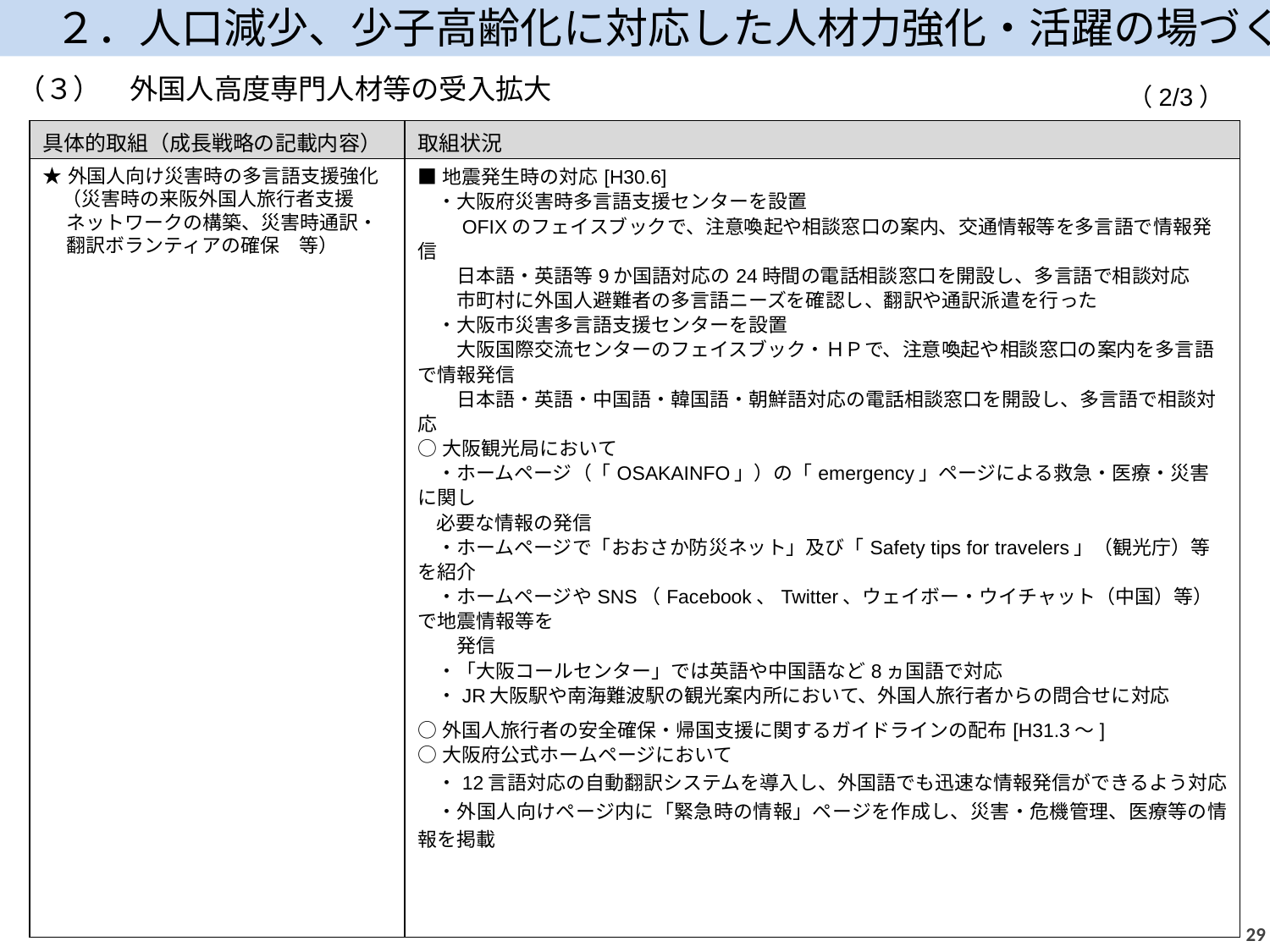

２．人口減少、少子高齢化に対応した人材力強化・活躍の場づくり
（３）　外国人高度専門人材等の受入拡大
（2/3）
| 具体的取組（成長戦略の記載内容） | 取組状況 |
| --- | --- |
| ★外国人向け災害時の多言語支援強化 　（災害時の来阪外国人旅行者支援ネットワークの構築、災害時通訳・翻訳ボランティアの確保　等） | ■地震発生時の対応[H30.6] 　・大阪府災害時多言語支援センターを設置 　　OFIXのフェイスブックで、注意喚起や相談窓口の案内、交通情報等を多言語で情報発信 　　日本語・英語等9か国語対応の24時間の電話相談窓口を開設し、多言語で相談対応 　　市町村に外国人避難者の多言語ニーズを確認し、翻訳や通訳派遣を行った 　・大阪市災害多言語支援センターを設置 　　大阪国際交流センターのフェイスブック・ＨＰで、注意喚起や相談窓口の案内を多言語で情報発信 　　日本語・英語・中国語・韓国語・朝鮮語対応の電話相談窓口を開設し、多言語で相談対応 ○大阪観光局において 　・ホームページ（「OSAKAINFO」）の「emergency」ページによる救急・医療・災害に関し 必要な情報の発信 　・ホームページで「おおさか防災ネット」及び「Safety tips for travelers」（観光庁）等を紹介 　・ホームページやSNS（Facebook、Twitter、ウェイボー・ウイチャット（中国）等）で地震情報等を 　　発信 　・「大阪コールセンター」では英語や中国語など8ヵ国語で対応 　・JR大阪駅や南海難波駅の観光案内所において、外国人旅行者からの問合せに対応 　 ○外国人旅行者の安全確保・帰国支援に関するガイドラインの配布[H31.3～] ○大阪府公式ホームページにおいて 　・12言語対応の自動翻訳システムを導入し、外国語でも迅速な情報発信ができるよう対応 　・外国人向けページ内に「緊急時の情報」ページを作成し、災害・危機管理、医療等の情報を掲載 |
29